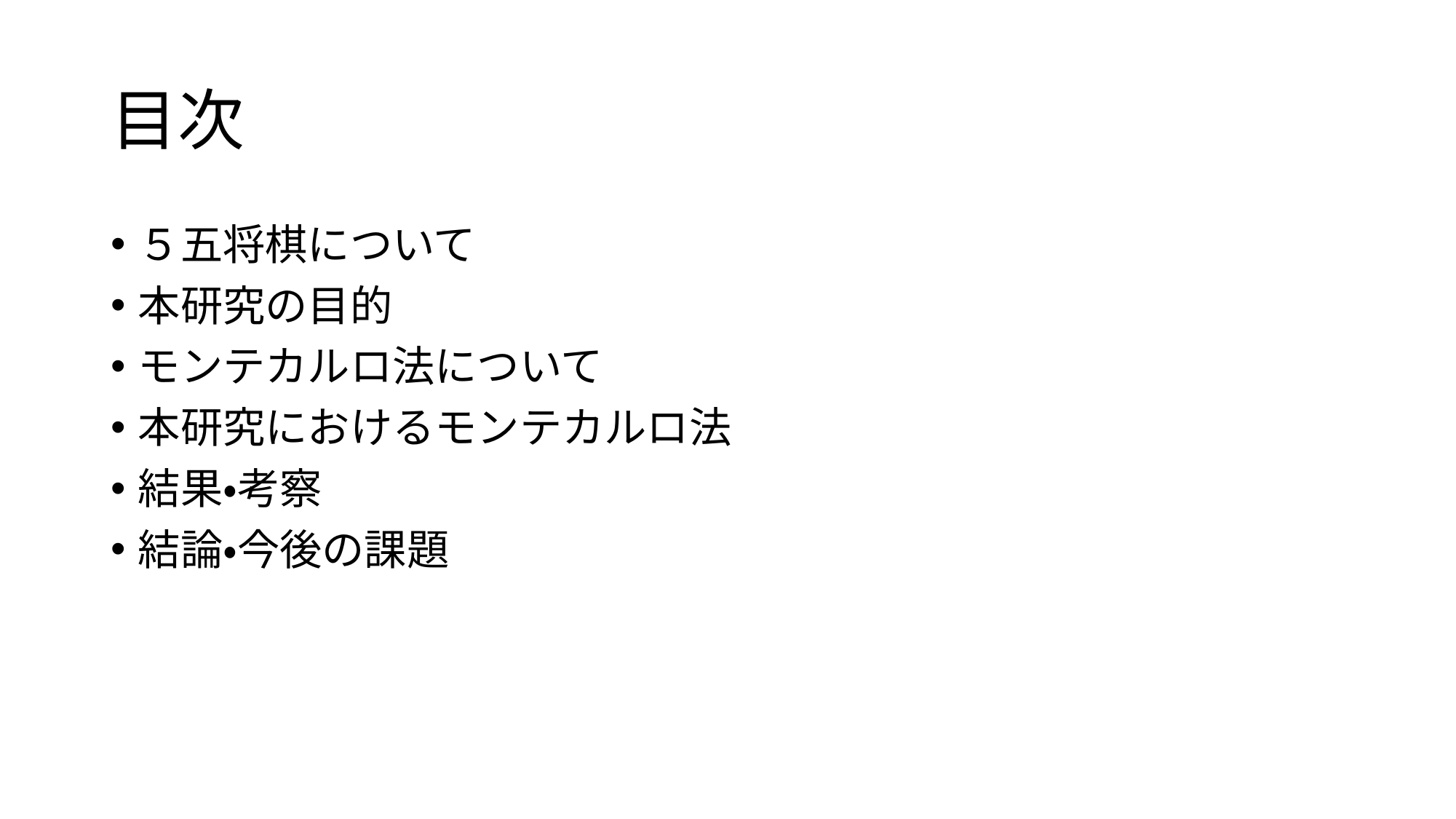

# 目次
５五将棋について
本研究の目的
モンテカルロ法について
本研究におけるモンテカルロ法
結果・考察
結論・今後の課題